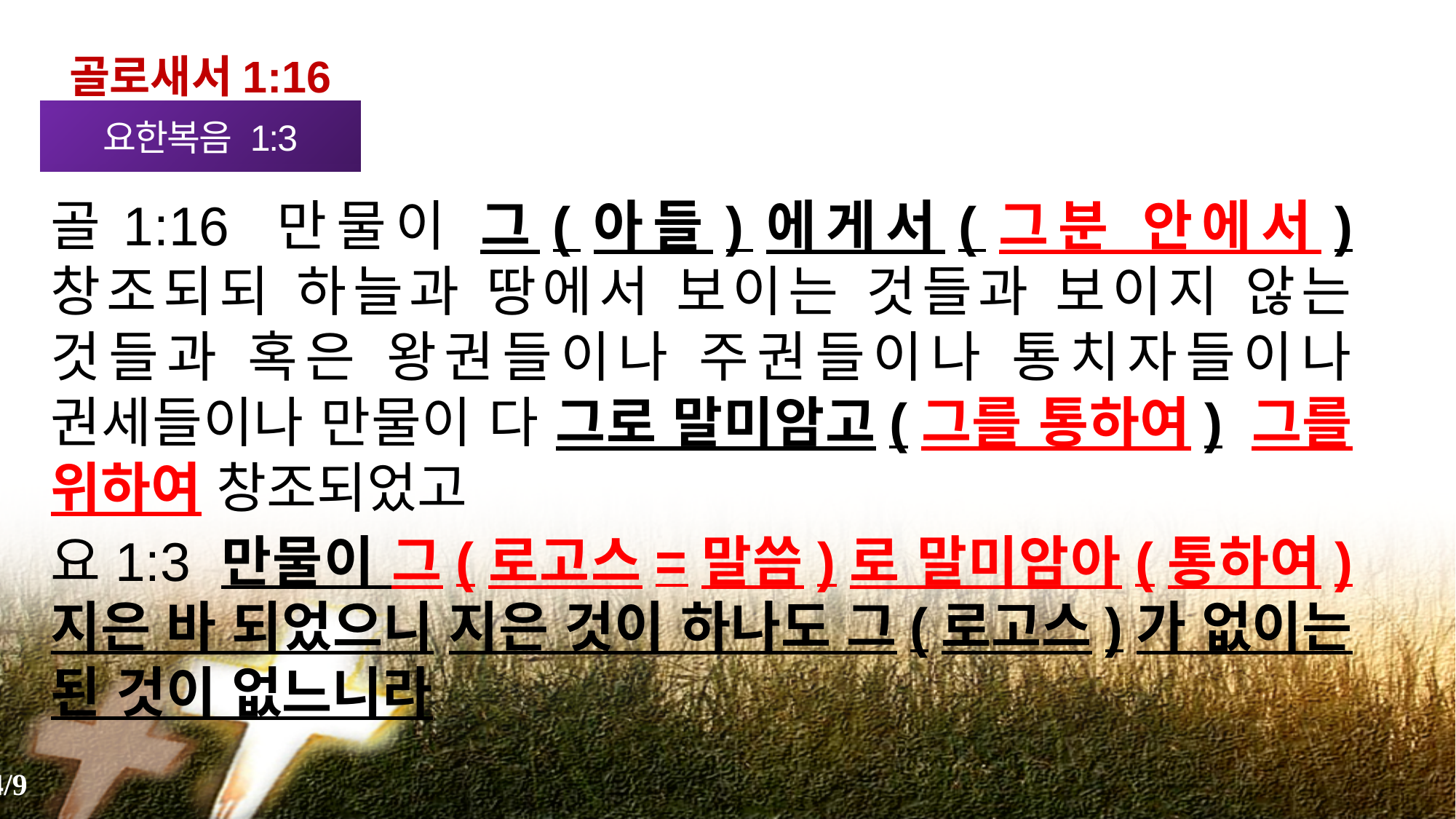

골로새서1:16

요한복음 1:3
골1:16 만물이 그(아들)에게서(그분 안에서) 창조되되 하늘과 땅에서 보이는 것들과 보이지 않는 것들과 혹은 왕권들이나 주권들이나 통치자들이나 권세들이나 만물이 다 그로 말미암고(그를 통하여) 그를 위하여 창조되었고
요1:3 만물이 그(로고스=말씀)로 말미암아(통하여) 지은 바 되었으니 지은 것이 하나도 그(로고스)가 없이는 된 것이 없느니라